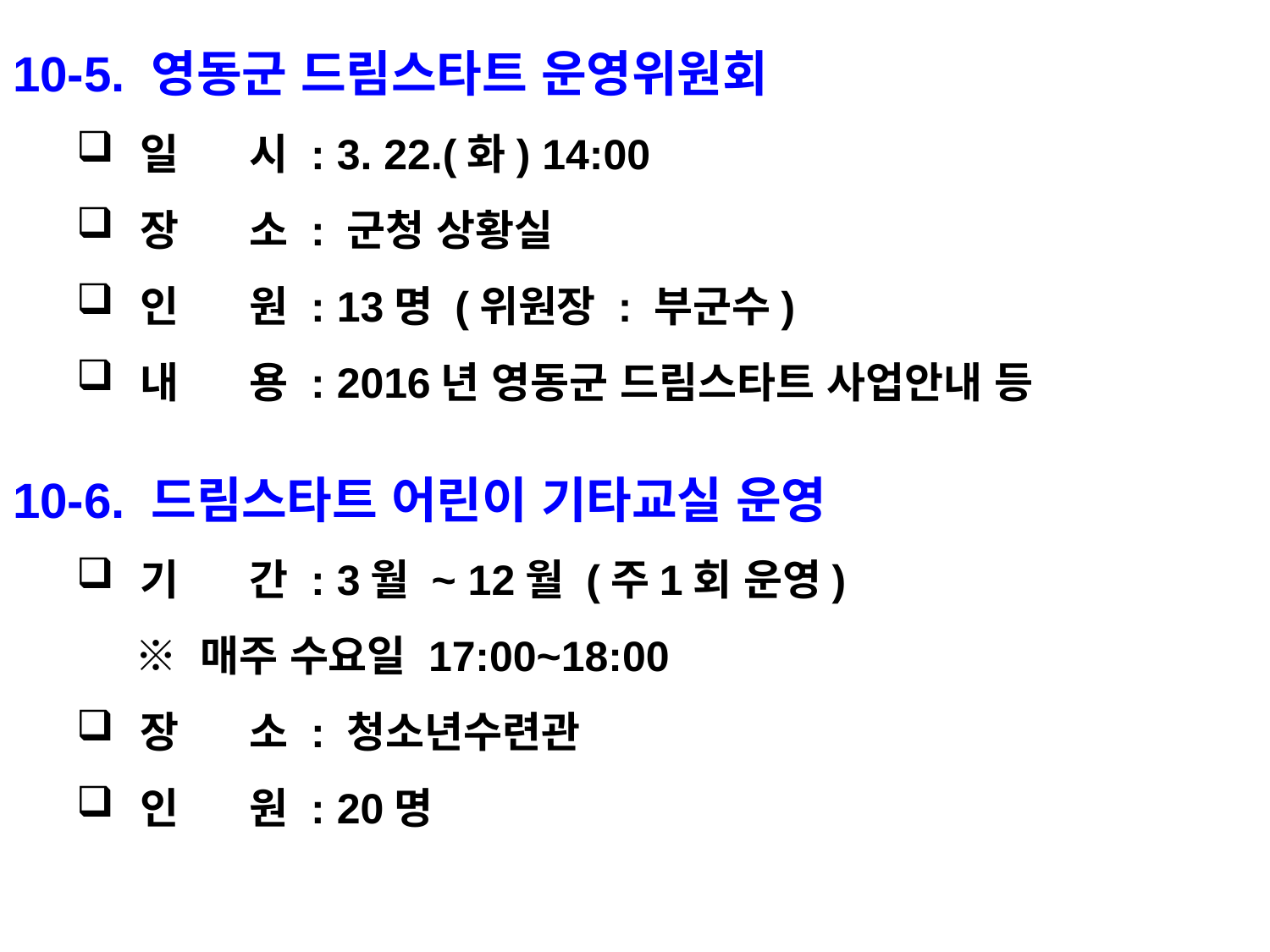

10-5. 영동군 드림스타트 운영위원회
일      시 : 3. 22.(화) 14:00
장      소 : 군청 상황실
인      원 : 13명 (위원장 : 부군수)
내      용 : 2016년 영동군 드림스타트 사업안내 등

10-6. 드림스타트 어린이 기타교실 운영
기      간 : 3월 ~ 12월 (주1회 운영)
     ※ 매주 수요일 17:00~18:00
장      소 : 청소년수련관
인      원 : 20명